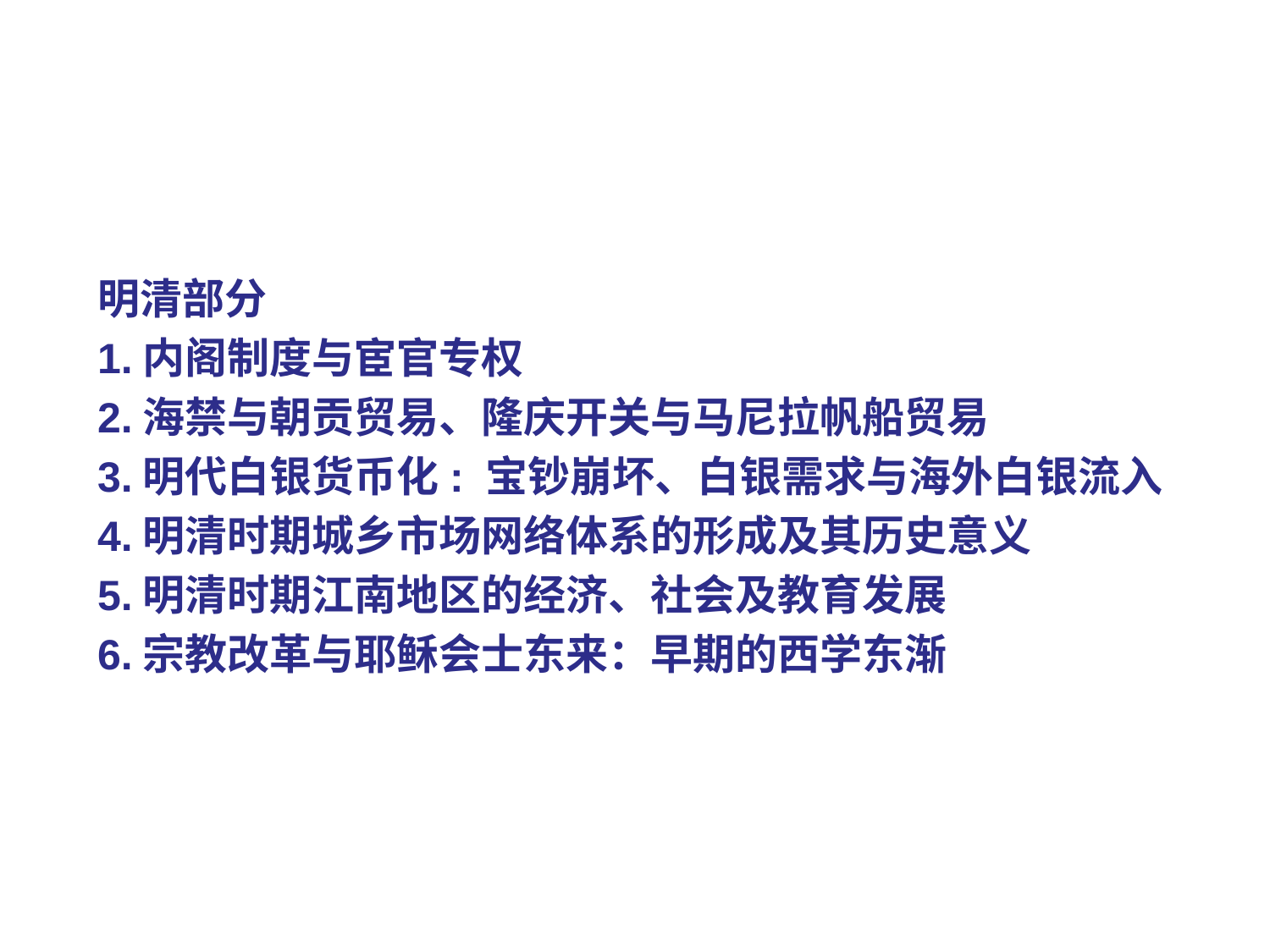

明清部分
1.内阁制度与宦官专权
2.海禁与朝贡贸易、隆庆开关与马尼拉帆船贸易
3.明代白银货币化: 宝钞崩坏、白银需求与海外白银流入
4.明清时期城乡市场网络体系的形成及其历史意义
5.明清时期江南地区的经济、社会及教育发展
6.宗教改革与耶稣会士东来：早期的西学东渐